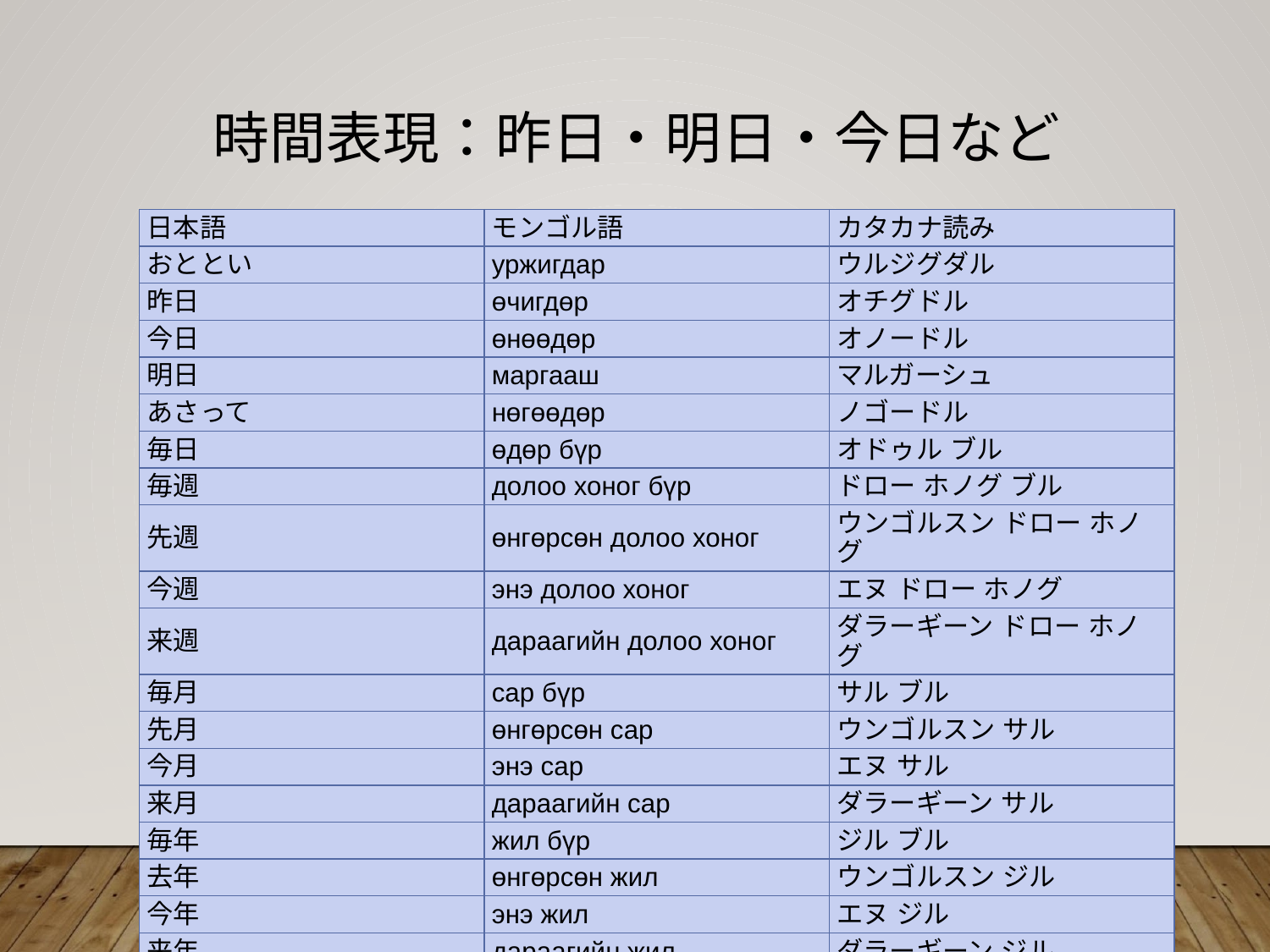

# 時間表現：昨日・明日・今日など
| 日本語 | モンゴル語 | カタカナ読み |
| --- | --- | --- |
| おととい | уржигдар | ウルジグダル |
| 昨日 | өчигдөр | オチグドル |
| 今日 | өнөөдөр | オノードル |
| 明日 | маргааш | マルガーシュ |
| あさって | нөгөөдөр | ノゴードル |
| 毎日 | өдөр бүр | オドゥル ブル |
| 毎週 | долоо хоног бүр | ドロー ホノグ ブル |
| 先週 | өнгөрсөн долоо хоног | ウンゴルスン ドロー ホノグ |
| 今週 | энэ долоо хоног | エヌ ドロー ホノグ |
| 来週 | дараагийн долоо хоног | ダラーギーン ドロー ホノグ |
| 毎月 | сар бүр | サル ブル |
| 先月 | өнгөрсөн сар | ウンゴルスン サル |
| 今月 | энэ сар | エヌ サル |
| 来月 | дараагийн сар | ダラーギーン サル |
| 毎年 | жил бүр | ジル ブル |
| 去年 | өнгөрсөн жил | ウンゴルスン ジル |
| 今年 | энэ жил | エヌ ジル |
| 来年 | дараагийн жил | ダラーギーン ジル |